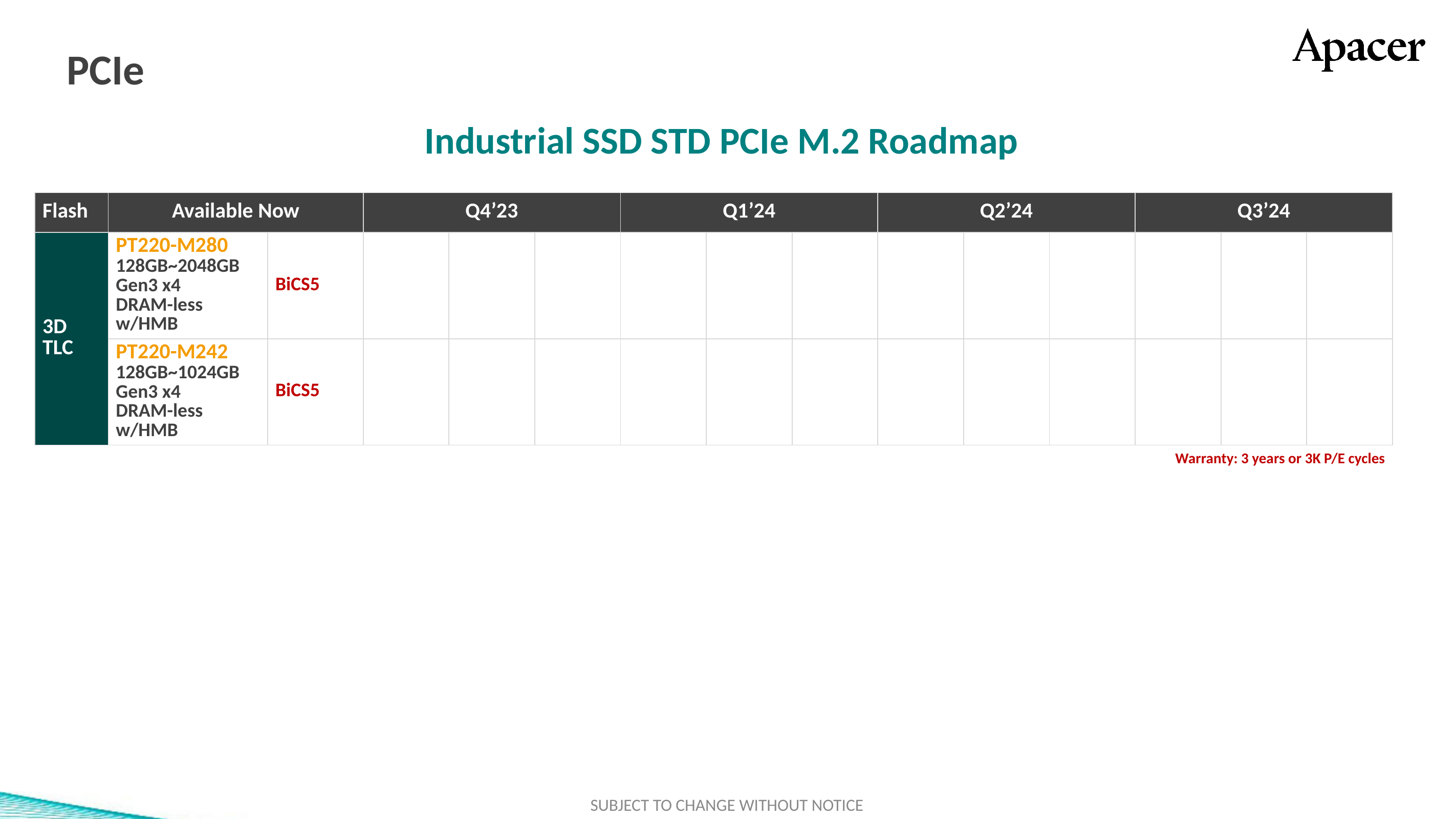

# PCIe
Industrial SSD STD PCIe M.2 Roadmap
| Flash | Available Now |  | Q4’23 |  |  | Q1’24 |  |  | Q2’24 |  |  | Q3’24 |  |  |
| --- | --- | --- | --- | --- | --- | --- | --- | --- | --- | --- | --- | --- | --- | --- |
| 3D TLC | PT220-M280 128GB~2048GB Gen3 x4 DRAM-less w/HMB | BiCS5 |  |  |  |  |  |  |  |  |  |  |  |  |
|  | PT220-M242 128GB~1024GB Gen3 x4 DRAM-less w/HMB | BiCS5 |  |  |  |  |  |  |  |  |  |  |  |  |
標準色
附屬
配色
3D TLC
2D MLC
SLC-lite
SLC
類工

SLC-liteX

 Warranty: 3 years or 3K P/E cycles